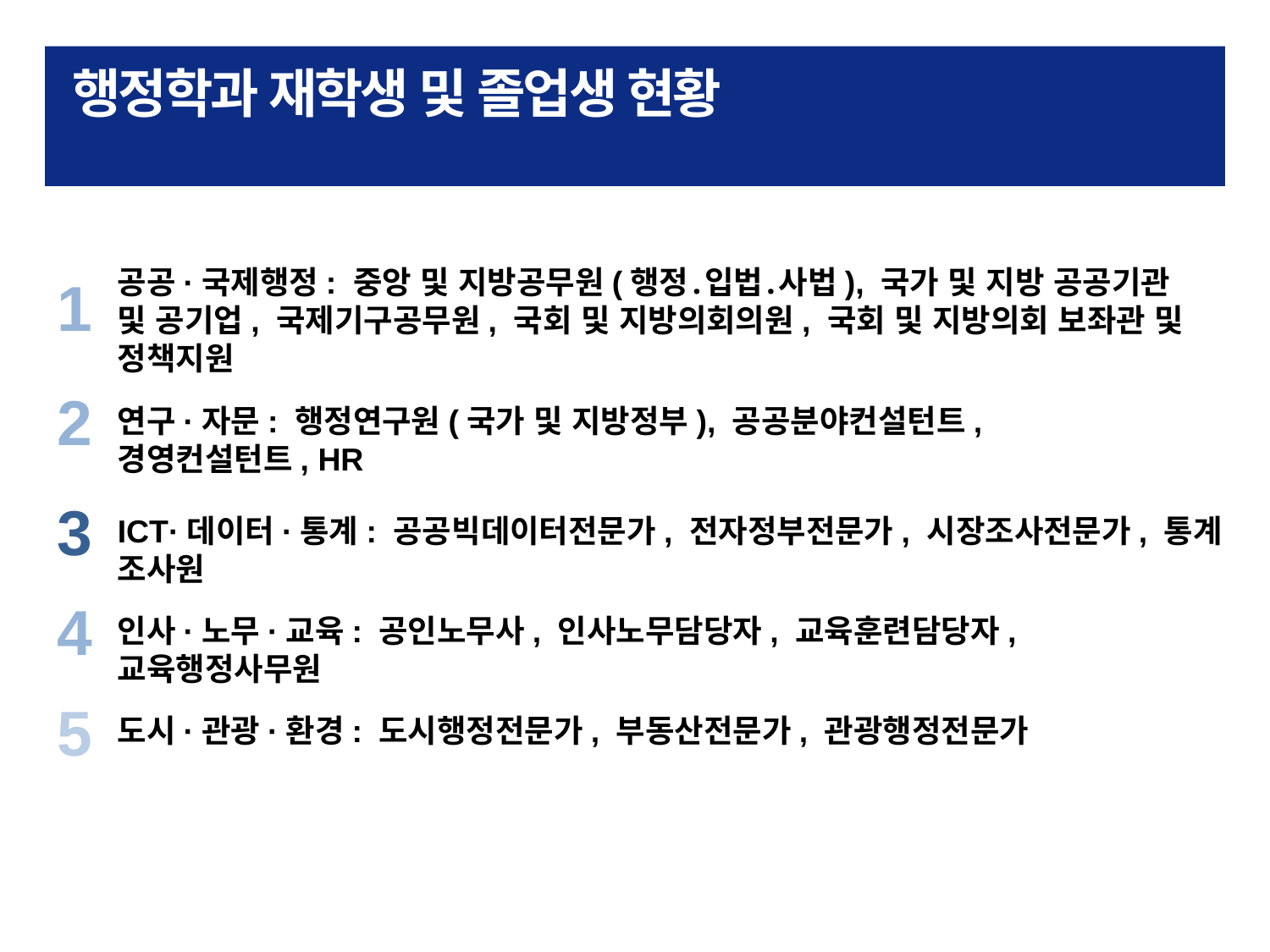

# 행정학과 재학생 및 졸업생 현황
공공·국제행정: 중앙 및 지방공무원(행정․입법․사법), 국가 및 지방 공공기관 및 공기업, 국제기구공무원, 국회 및 지방의회의원, 국회 및 지방의회 보좌관 및 정책지원
1
2
연구·자문: 행정연구원(국가 및 지방정부), 공공분야컨설턴트, 경영컨설턴트, HR
3
ICT·데이터·통계: 공공빅데이터전문가, 전자정부전문가, 시장조사전문가, 통계 조사원
4
인사·노무·교육: 공인노무사, 인사노무담당자, 교육훈련담당자, 교육행정사무원
5
도시·관광·환경: 도시행정전문가, 부동산전문가, 관광행정전문가